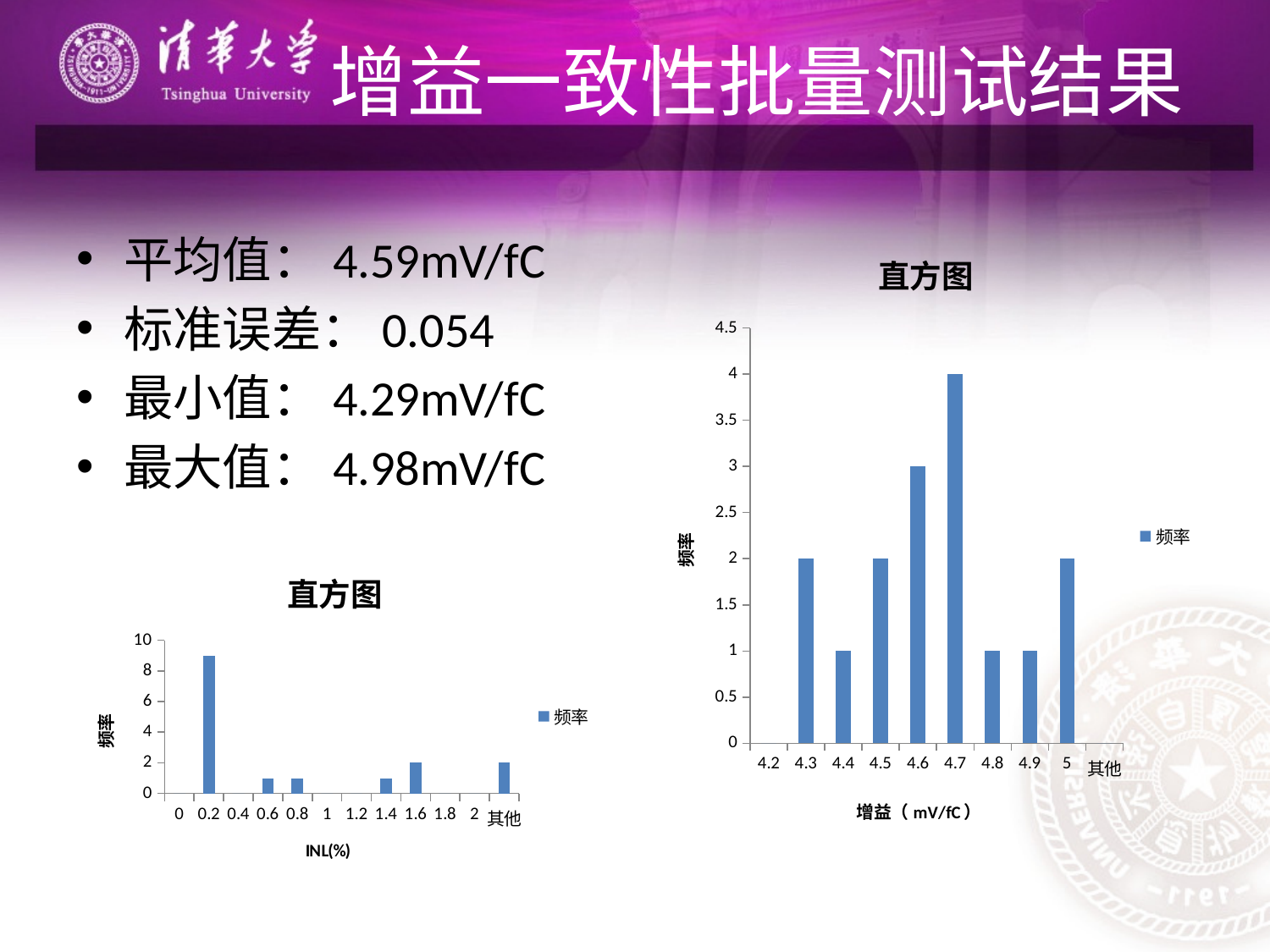

# 增益一致性批量测试结果
平均值：4.59mV/fC
标准误差：0.054
最小值：4.29mV/fC
最大值：4.98mV/fC

### Chart: 直方图

| Category |  |
|---|---|
| 4.2 | 0.0 |
| 4.3 | 2.0 |
| 4.4 | 1.0 |
| 4.5 | 2.0 |
| 4.6 | 3.0 |
| 4.7 | 4.0 |
| 4.8 | 1.0 |
| 4.9 | 1.0 |
| 5 | 2.0 |
| 其他 | 0.0 |

### Chart: 直方图

| Category |  |
|---|---|
| 0 | 0.0 |
| 0.2 | 9.0 |
| 0.4 | 0.0 |
| 0.6 | 1.0 |
| 0.8 | 1.0 |
| 1 | 0.0 |
| 1.2 | 0.0 |
| 1.4 | 1.0 |
| 1.6 | 2.0 |
| 1.8 | 0.0 |
| 2 | 0.0 |
| 其他 | 2.0 |